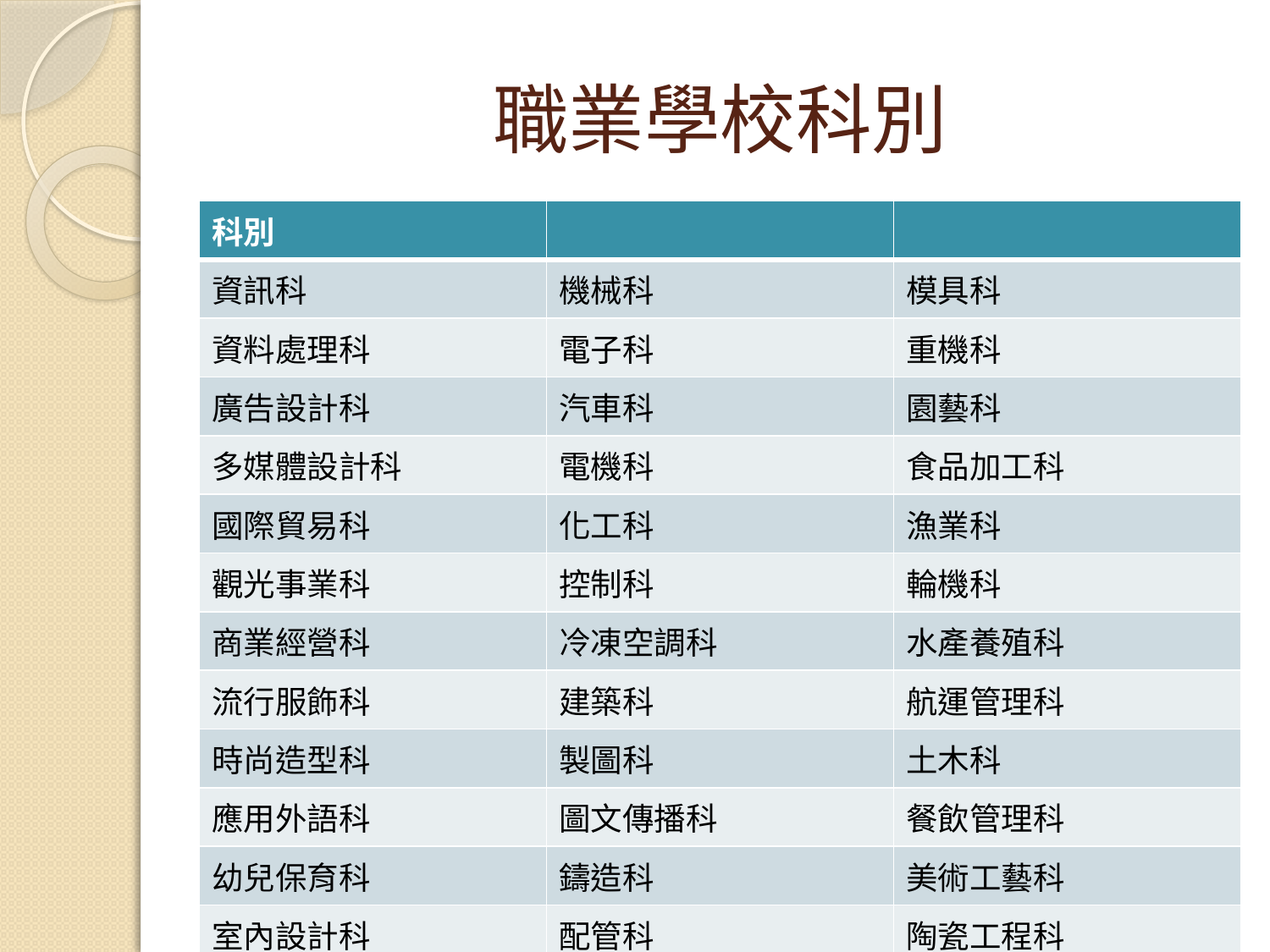

# 職業學校科別
| 科別 |  |  |
| --- | --- | --- |
| 資訊科 | 機械科 | 模具科 |
| 資料處理科 | 電子科 | 重機科 |
| 廣告設計科 | 汽車科 | 園藝科 |
| 多媒體設計科 | 電機科 | 食品加工科 |
| 國際貿易科 | 化工科 | 漁業科 |
| 觀光事業科 | 控制科 | 輪機科 |
| 商業經營科 | 冷凍空調科 | 水產養殖科 |
| 流行服飾科 | 建築科 | 航運管理科 |
| 時尚造型科 | 製圖科 | 土木科 |
| 應用外語科 | 圖文傳播科 | 餐飲管理科 |
| 幼兒保育科 | 鑄造科 | 美術工藝科 |
| 室內設計科 | 配管科 | 陶瓷工程科 |